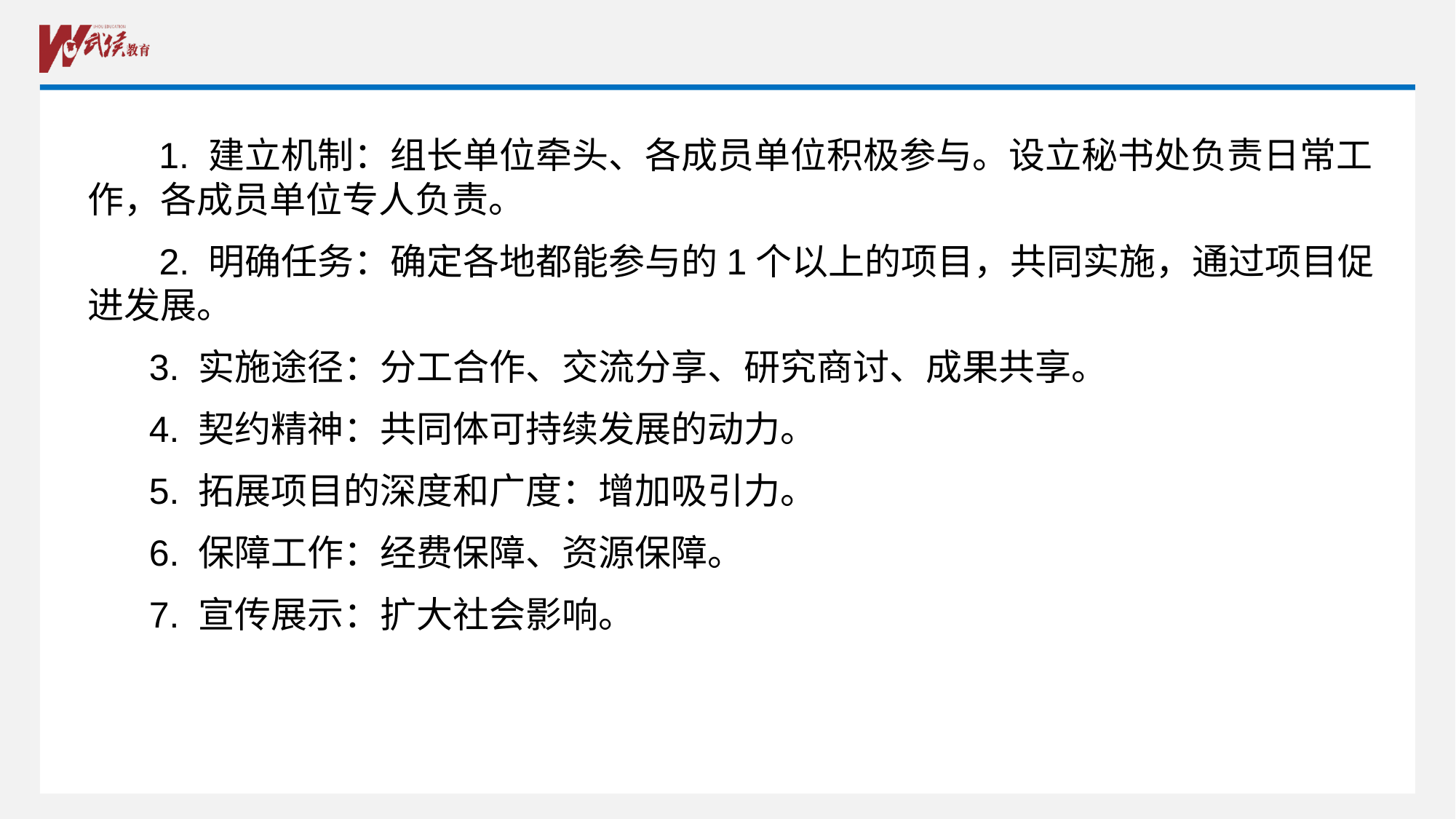

1. 建立机制：组长单位牵头、各成员单位积极参与。设立秘书处负责日常工作，各成员单位专人负责。
       2. 明确任务：确定各地都能参与的1个以上的项目，共同实施，通过项目促进发展。
      3. 实施途径：分工合作、交流分享、研究商讨、成果共享。
      4. 契约精神：共同体可持续发展的动力。
      5. 拓展项目的深度和广度：增加吸引力。
      6. 保障工作：经费保障、资源保障。
      7. 宣传展示：扩大社会影响。